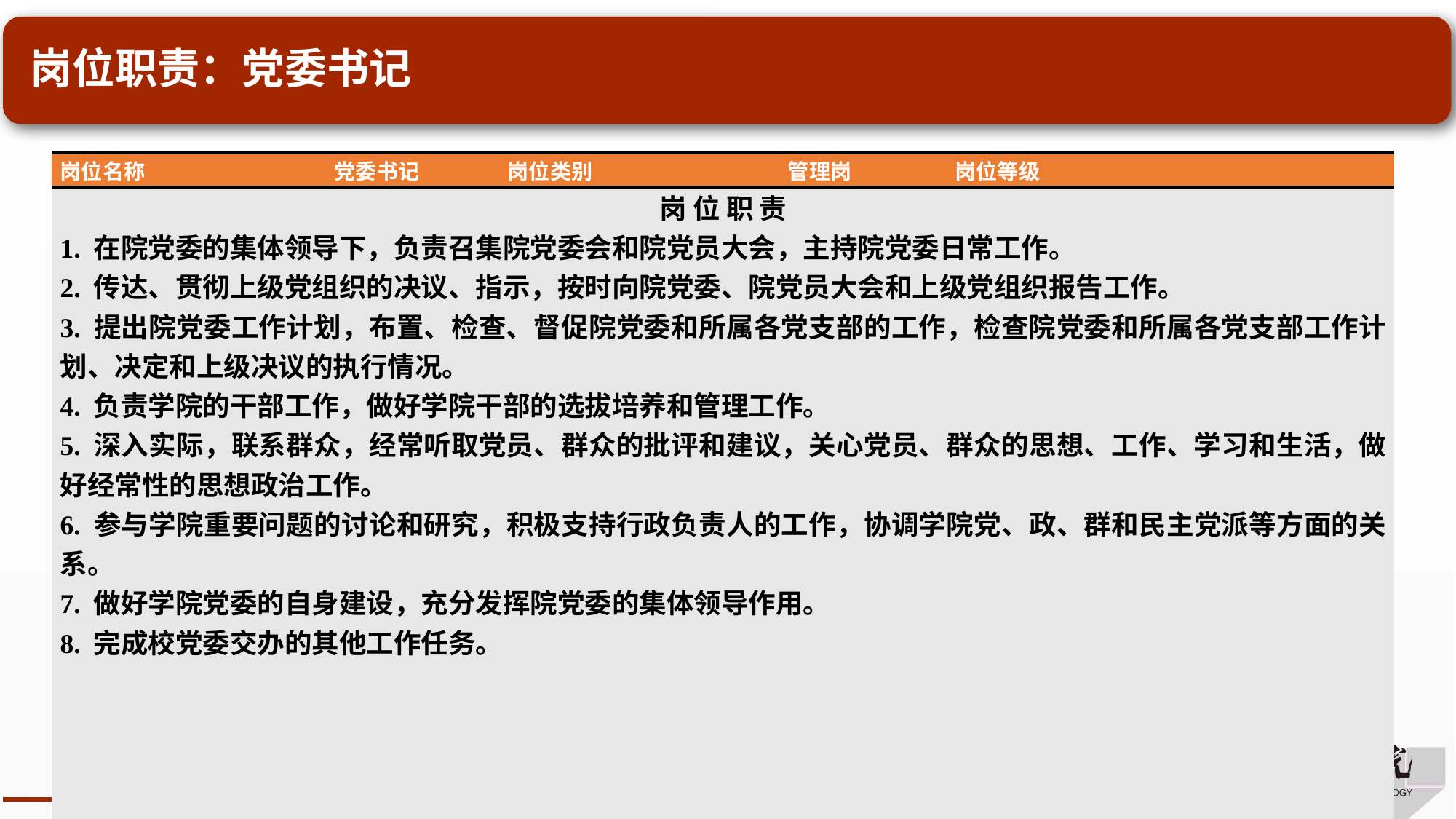

# 岗位职责：党委书记
| 岗位名称 | 党委书记 | 岗位类别 | 管理岗 | 岗位等级 |  |
| --- | --- | --- | --- | --- | --- |
| 岗 位 职 责 1. 在院党委的集体领导下，负责召集院党委会和院党员大会，主持院党委日常工作。 2. 传达、贯彻上级党组织的决议、指示，按时向院党委、院党员大会和上级党组织报告工作。 3. 提出院党委工作计划，布置、检查、督促院党委和所属各党支部的工作，检查院党委和所属各党支部工作计划、决定和上级决议的执行情况。 4. 负责学院的干部工作，做好学院干部的选拔培养和管理工作。 5. 深入实际，联系群众，经常听取党员、群众的批评和建议，关心党员、群众的思想、工作、学习和生活，做好经常性的思想政治工作。 6. 参与学院重要问题的讨论和研究，积极支持行政负责人的工作，协调学院党、政、群和民主党派等方面的关系。 7. 做好学院党委的自身建设，充分发挥院党委的集体领导作用。 8. 完成校党委交办的其他工作任务。 |  |  |  |  |  |